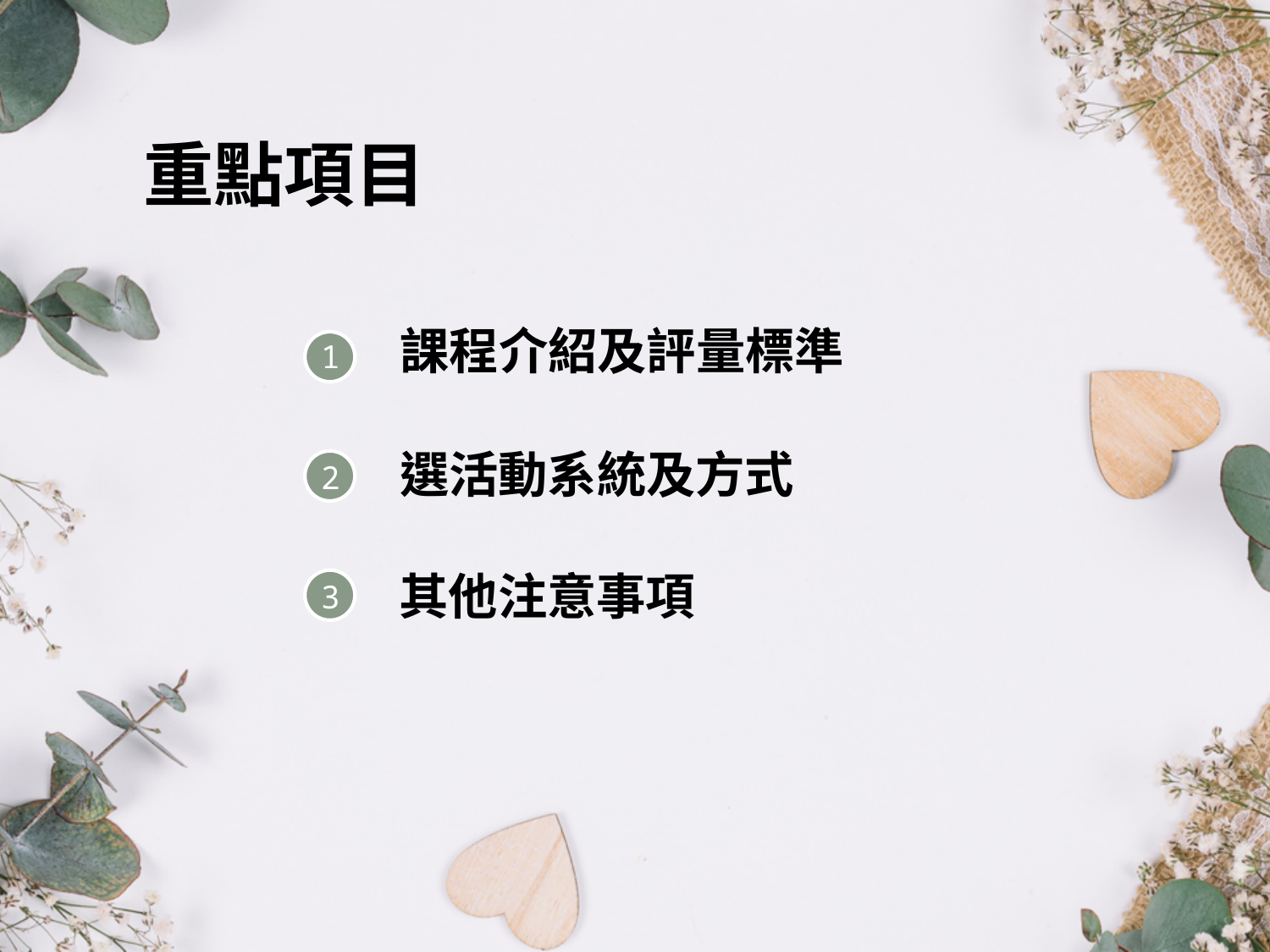

重點項目
課程介紹及評量標準
1

選活動系統及方式

2
其他注意事項

3